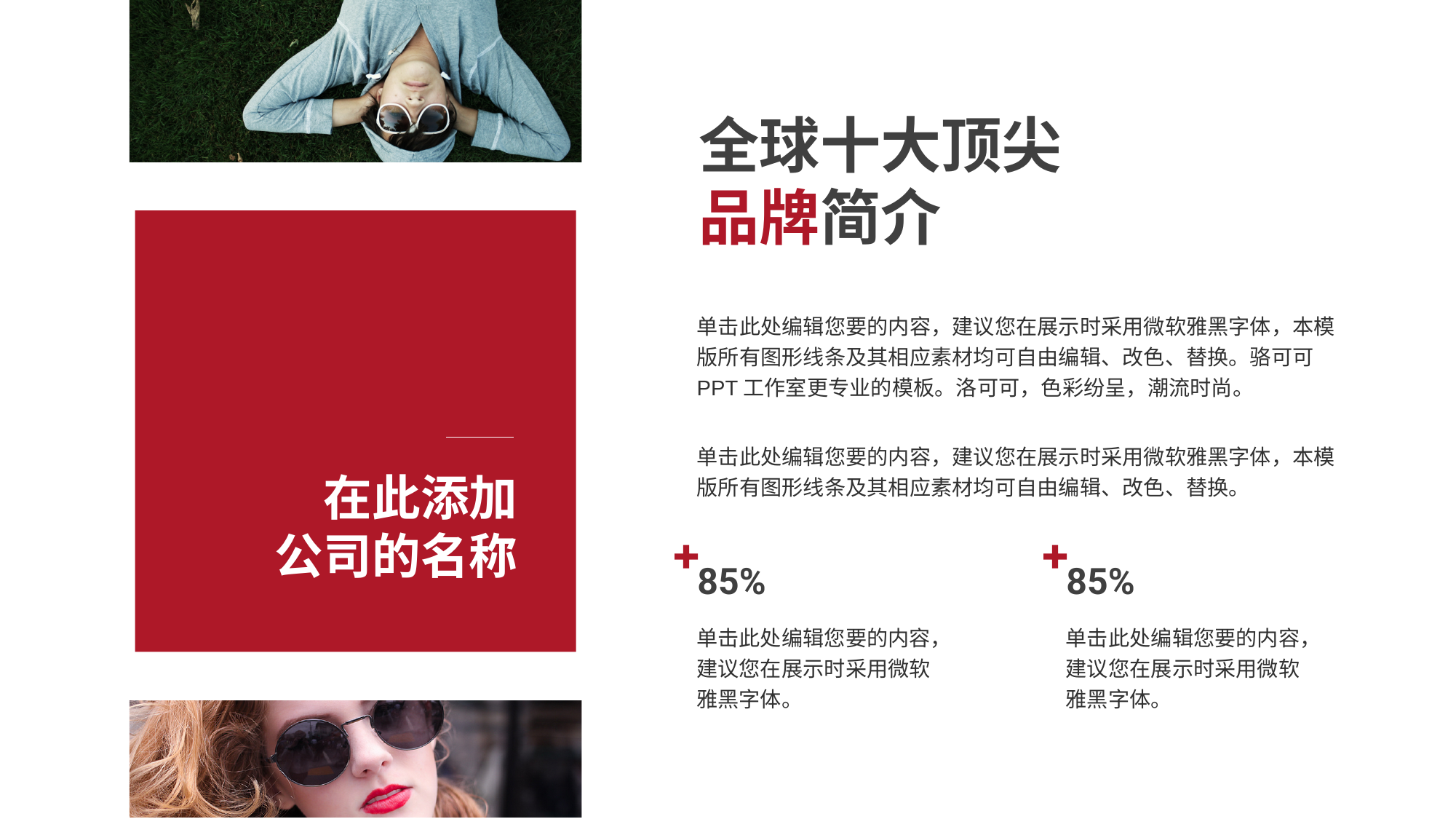

全球十大顶尖
品牌简介

单击此处编辑您要的内容，建议您在展示时采用微软雅黑字体，本模版所有图形线条及其相应素材均可自由编辑、改色、替换。骆可可PPT工作室更专业的模板。洛可可，色彩纷呈，潮流时尚。

单击此处编辑您要的内容，建议您在展示时采用微软雅黑字体，本模版所有图形线条及其相应素材均可自由编辑、改色、替换。
在此添加
公司的名称

85%
85%
单击此处编辑您要的内容，建议您在展示时采用微软雅黑字体。
单击此处编辑您要的内容，建议您在展示时采用微软雅黑字体。